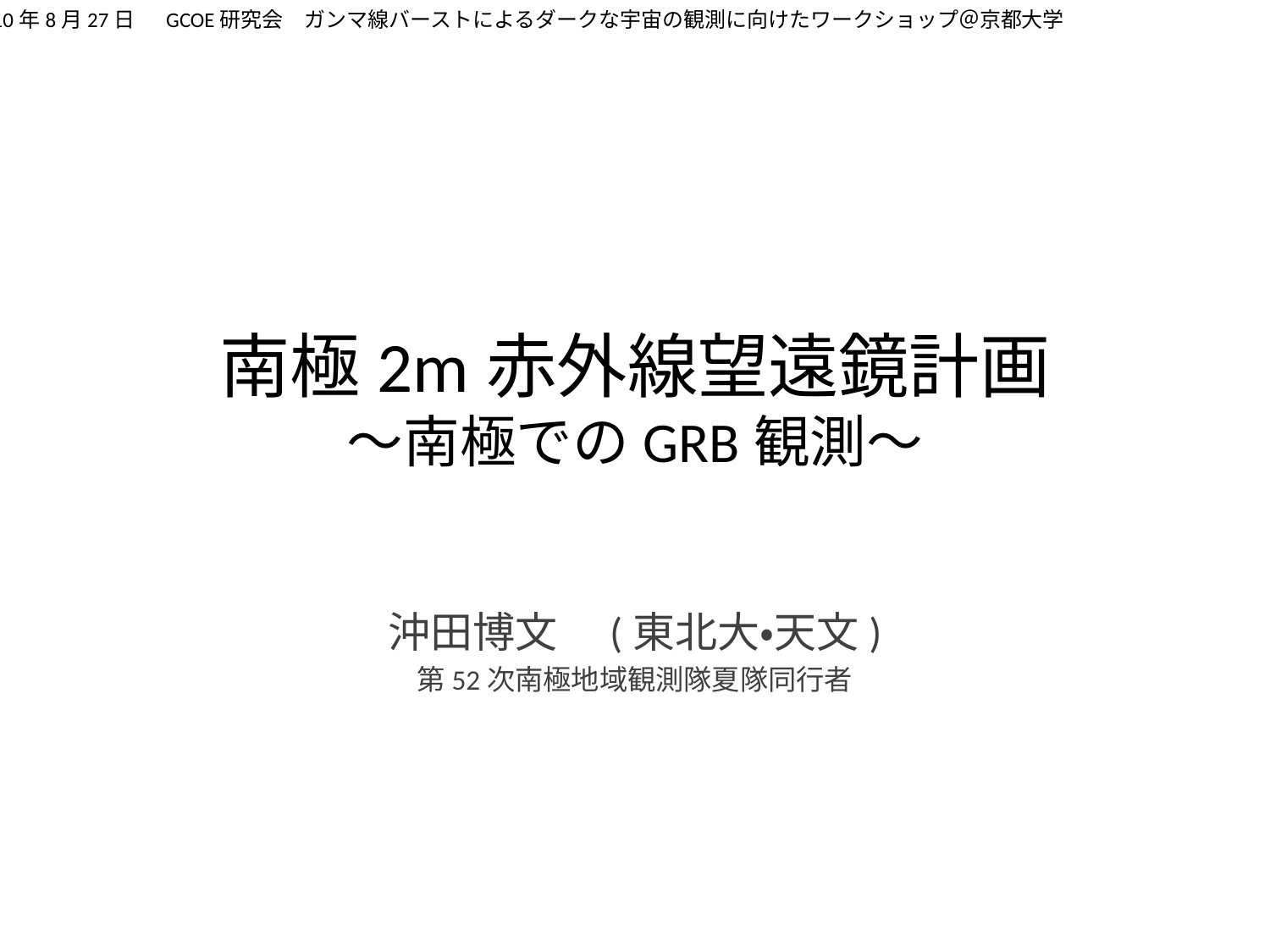

2010年8月27日　 GCOE研究会　ガンマ線バーストによるダークな宇宙の観測に向けたワークショップ＠京都大学
# 南極2m赤外線望遠鏡計画 ～南極でのGRB観測～

沖田博文　(東北大・天文)
第52次南極地域観測隊夏隊同行者